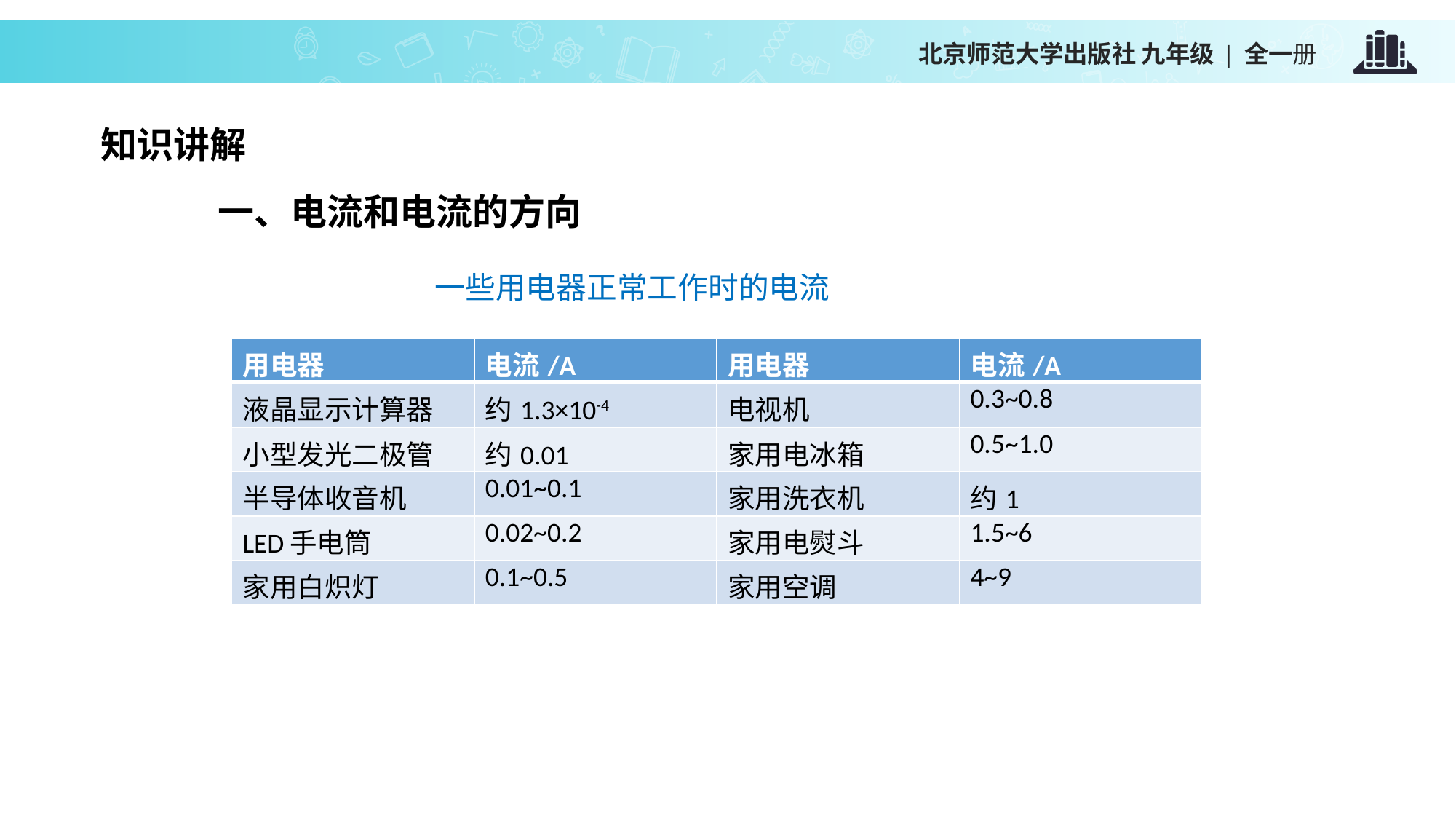

知识讲解
一、电流和电流的方向
一些用电器正常工作时的电流
| 用电器 | 电流/A | 用电器 | 电流/A |
| --- | --- | --- | --- |
| 液晶显示计算器 | 约1.3×10-4 | 电视机 | 0.3~0.8 |
| 小型发光二极管 | 约0.01 | 家用电冰箱 | 0.5~1.0 |
| 半导体收音机 | 0.01~0.1 | 家用洗衣机 | 约1 |
| LED手电筒 | 0.02~0.2 | 家用电熨斗 | 1.5~6 |
| 家用白炽灯 | 0.1~0.5 | 家用空调 | 4~9 |